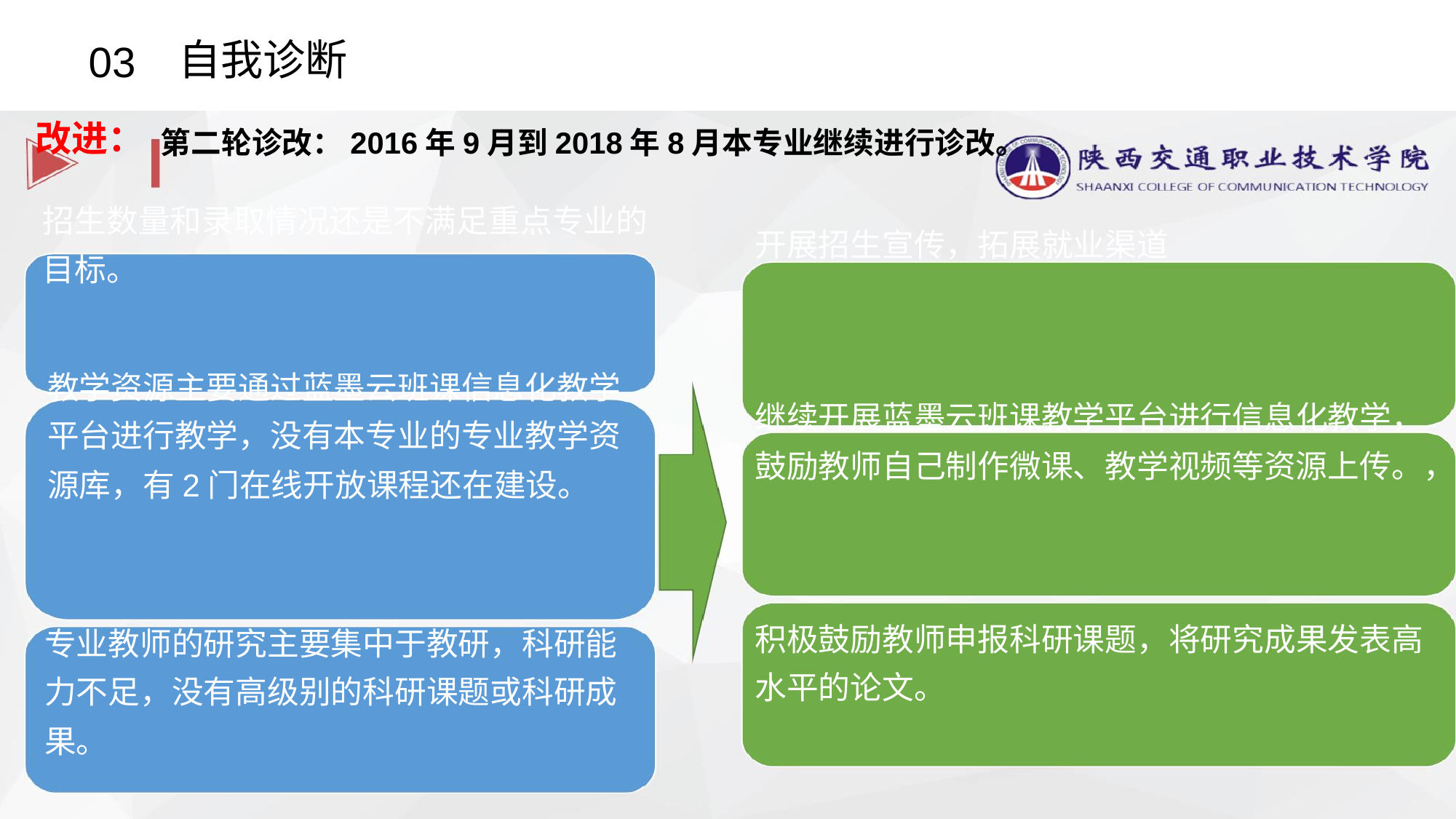

03
自我诊断

改进：
第二轮诊改：2016年9月到2018年8月本专业继续进行诊改。
招生数量和录取情况还是不满足重点专业的
目标。
开展招生宣传，拓展就业渠道
教学资源主要通过蓝墨云班课信息化教学
平台进行教学，没有本专业的专业教学资
源库，有2门在线开放课程还在建设。
继续开展蓝墨云班课教学平台进行信息化教学，
鼓励教师自己制作微课、教学视频等资源上传。，
积极鼓励教师申报科研课题，将研究成果发表高
水平的论文。
专业教师的研究主要集中于教研，科研能
力不足，没有高级别的科研课题或科研成
果。